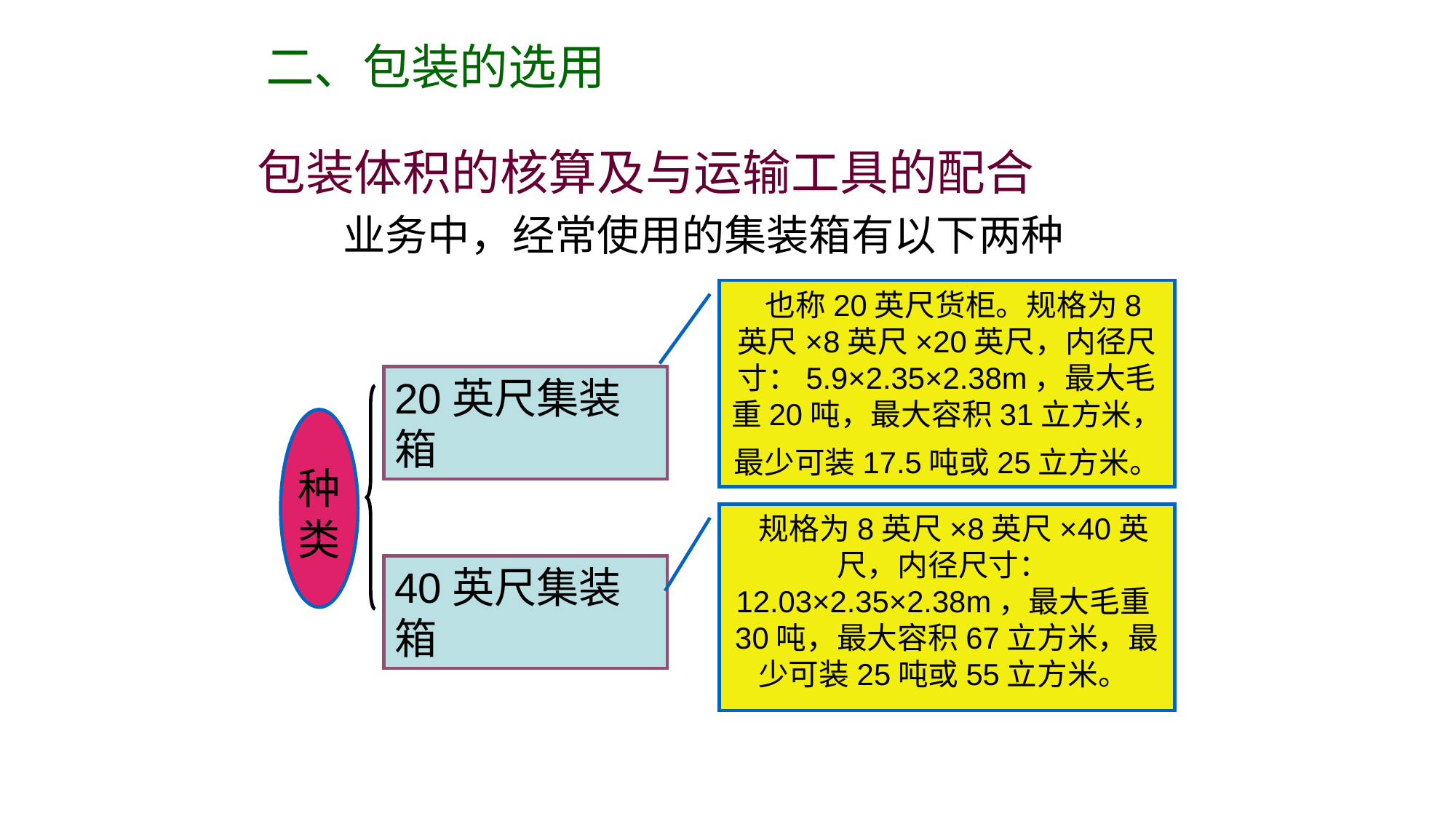

二、包装的选用
包装体积的核算及与运输工具的配合
        业务中，经常使用的集装箱有以下两种
  也称20英尺货柜。规格为8英尺×8英尺×20英尺，内径尺寸：5.9×2.35×2.38m，最大毛重20吨，最大容积31立方米，最少可装17.5吨或25立方米。
20英尺集装箱

40英尺集装箱

种类
 规格为8英尺×8英尺×40英尺，内径尺寸：12.03×2.35×2.38m，最大毛重30吨，最大容积67立方米，最少可装25吨或55立方米。